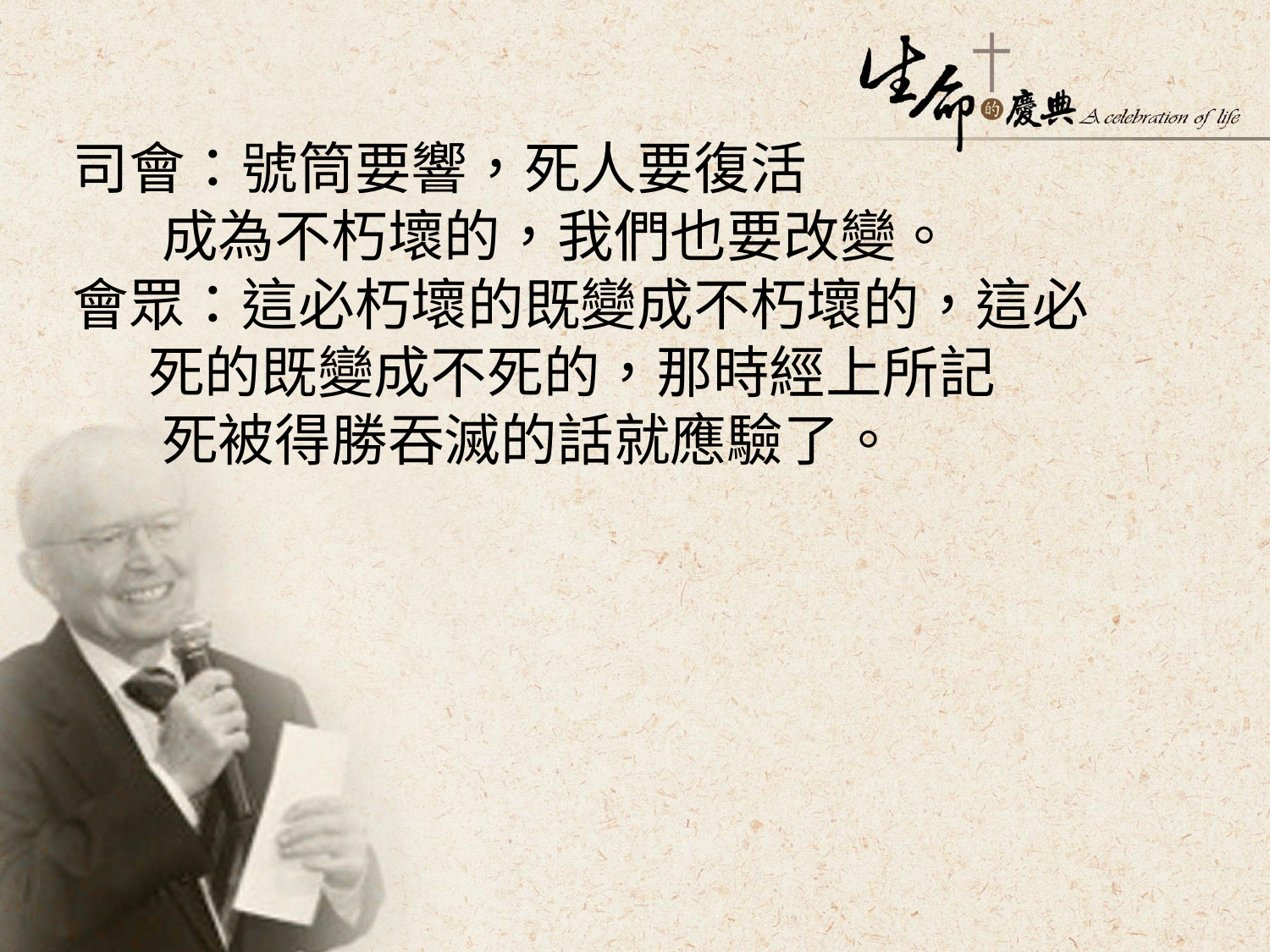

司會：號筒要響，死人要復活
      成為不朽壞的，我們也要改變。
會眾：這必朽壞的既變成不朽壞的，這必
      死的既變成不死的，那時經上所記
      死被得勝吞滅的話就應驗了。